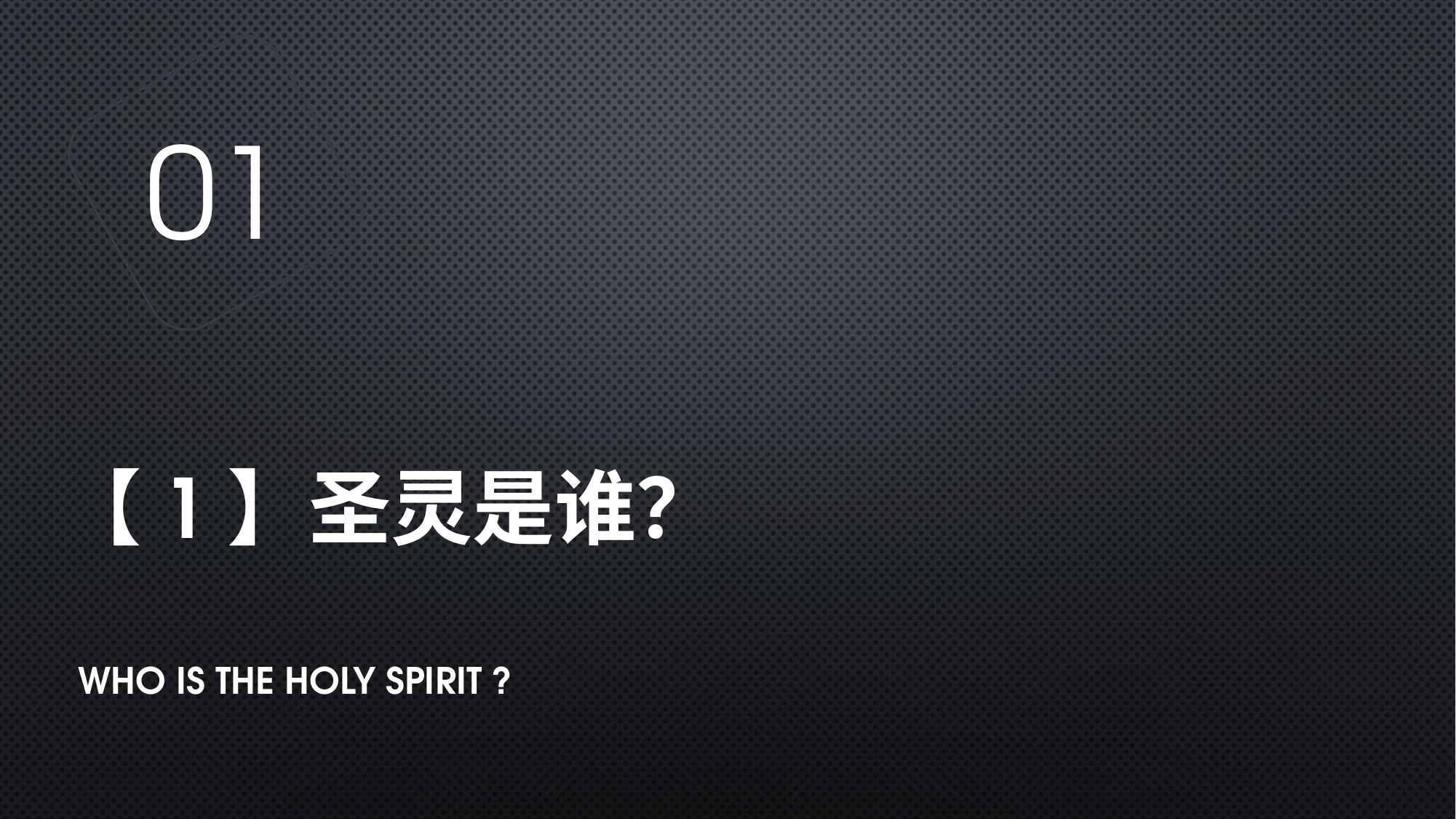

01
# 【1】圣灵是谁？
Who is the Holy Spirit ?